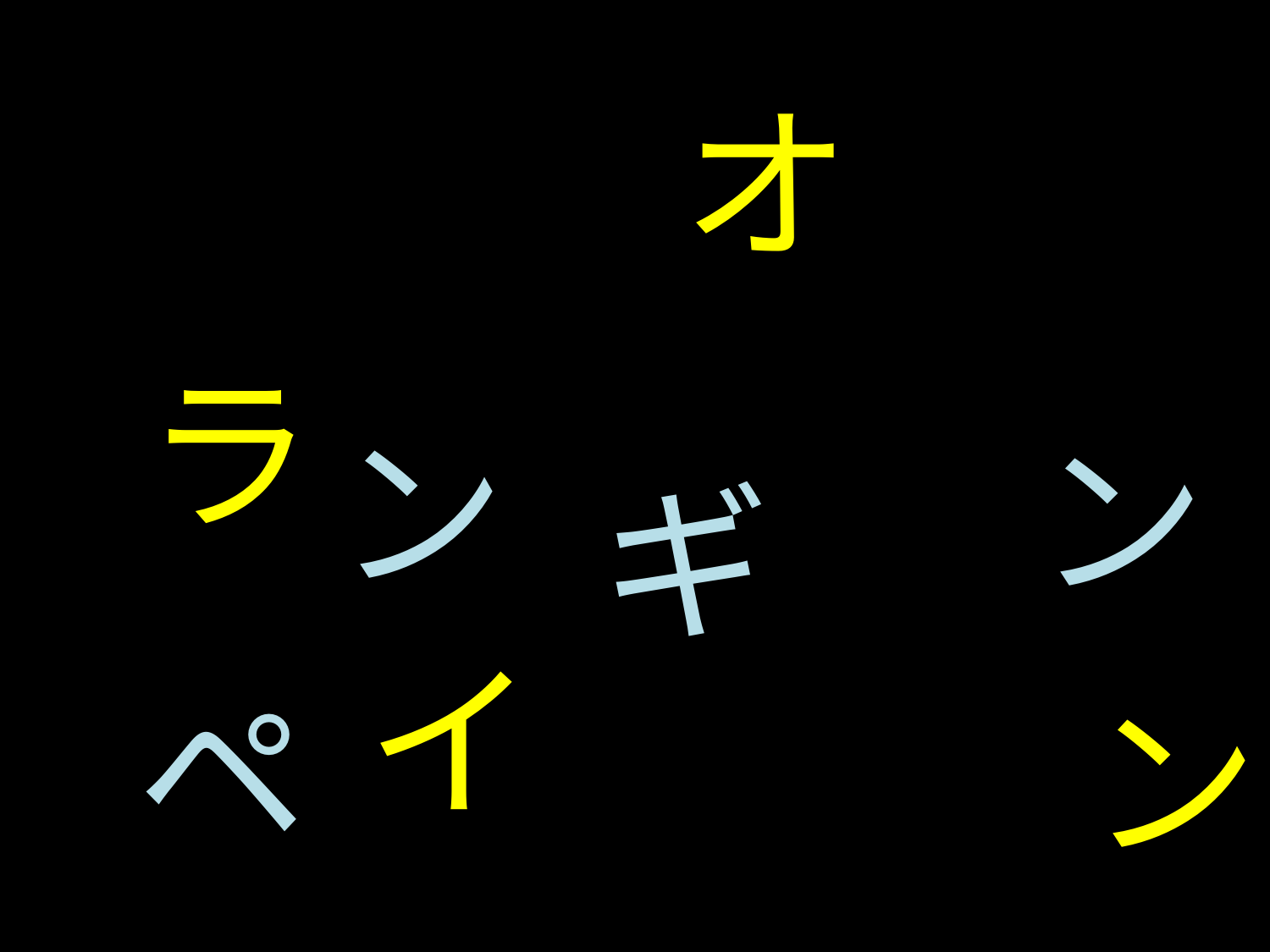

# パ
オ
ン
ラ
ン
ン
ダ
ギ
ペ
イ
ン